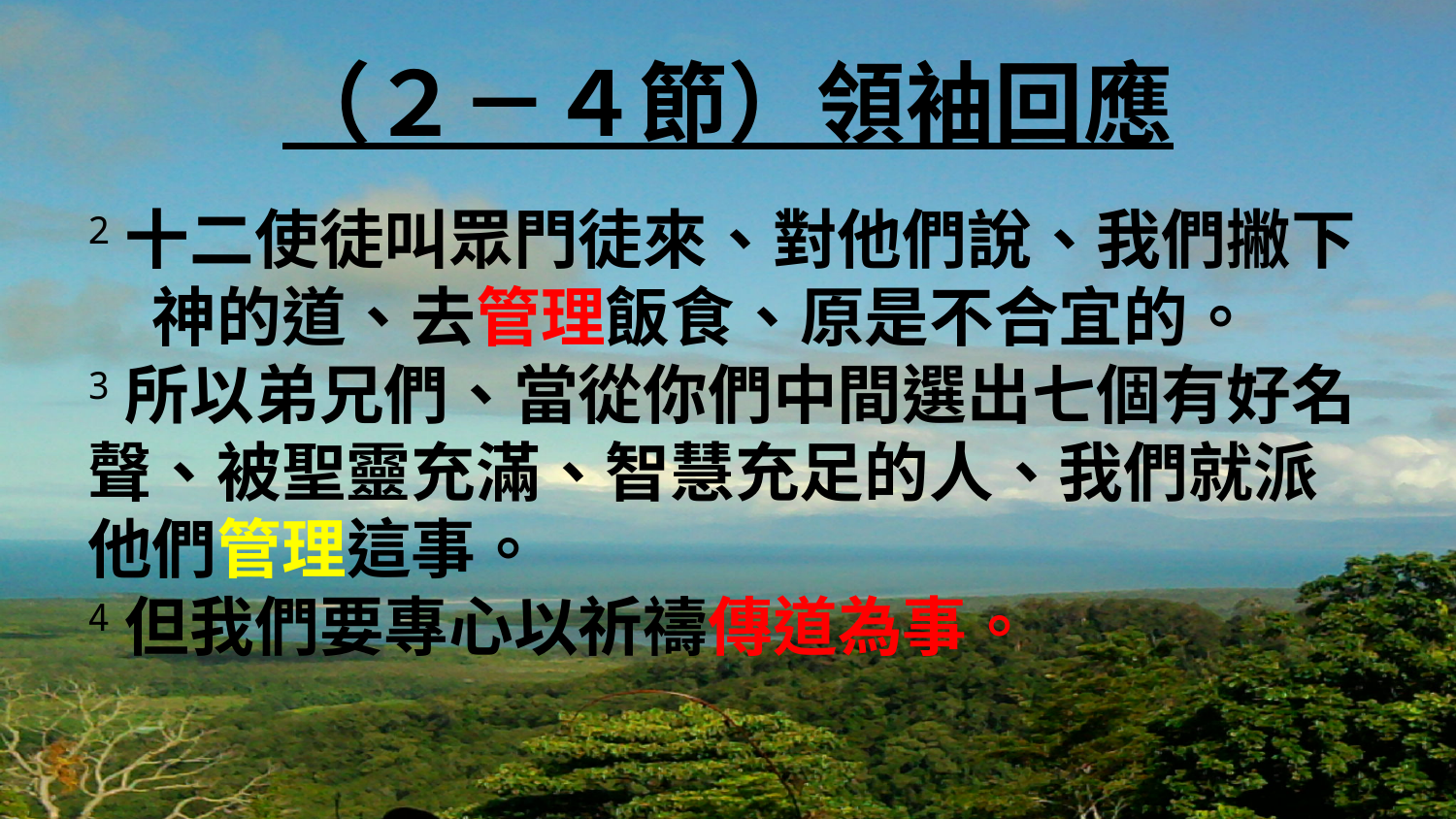

# （２－４節）領袖回應
2十二使徒叫眾門徒來、對他們說、我們撇下　神的道、去管理飯食、原是不合宜的。
3所以弟兄們、當從你們中間選出七個有好名聲、被聖靈充滿、智慧充足的人、我們就派他們管理這事。
4但我們要專心以祈禱傳道為事。